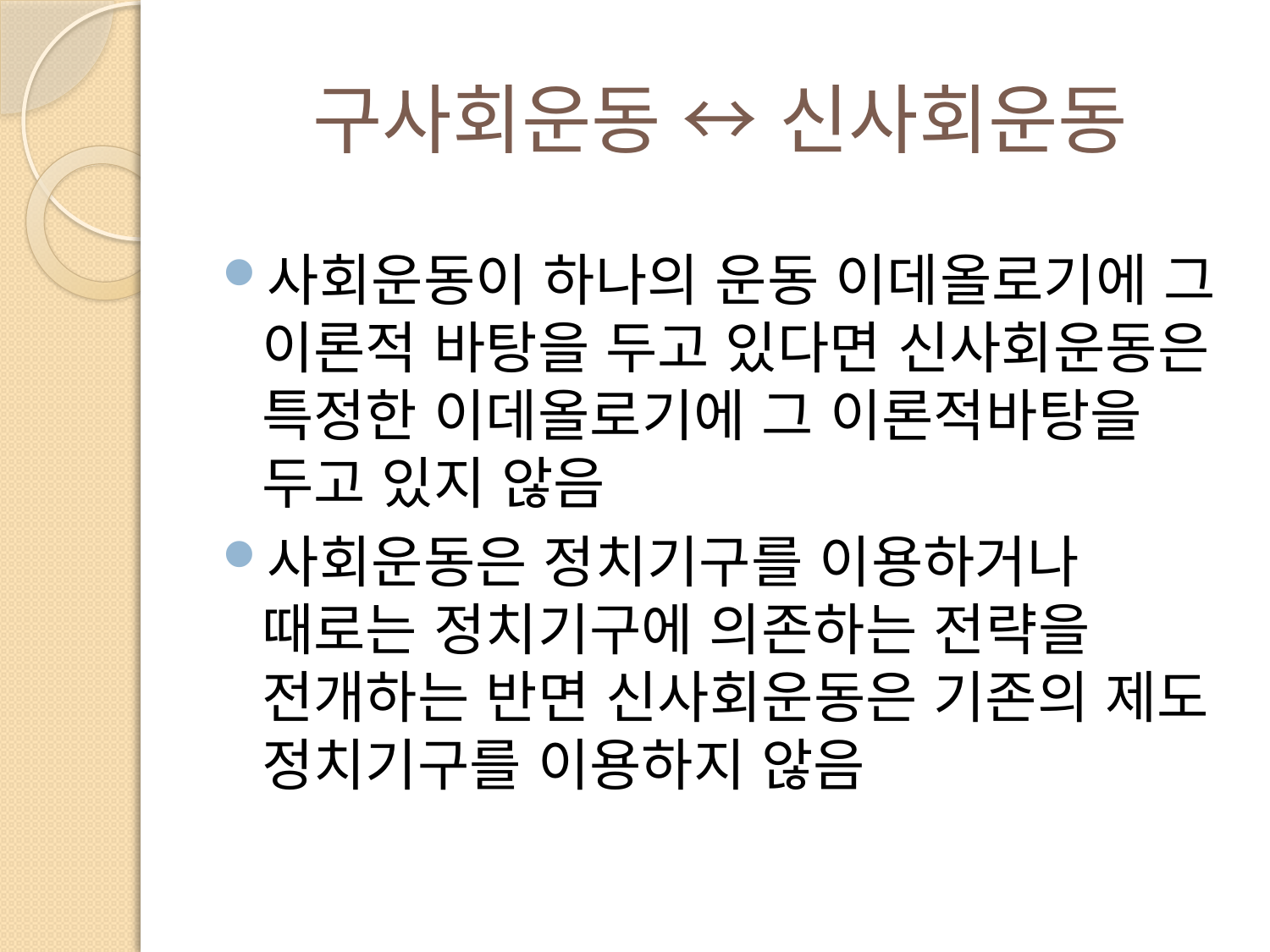

# 구사회운동 ↔ 신사회운동
사회운동이 하나의 운동 이데올로기에 그 이론적 바탕을 두고 있다면 신사회운동은 특정한 이데올로기에 그 이론적바탕을 두고 있지 않음
사회운동은 정치기구를 이용하거나 때로는 정치기구에 의존하는 전략을 전개하는 반면 신사회운동은 기존의 제도 정치기구를 이용하지 않음